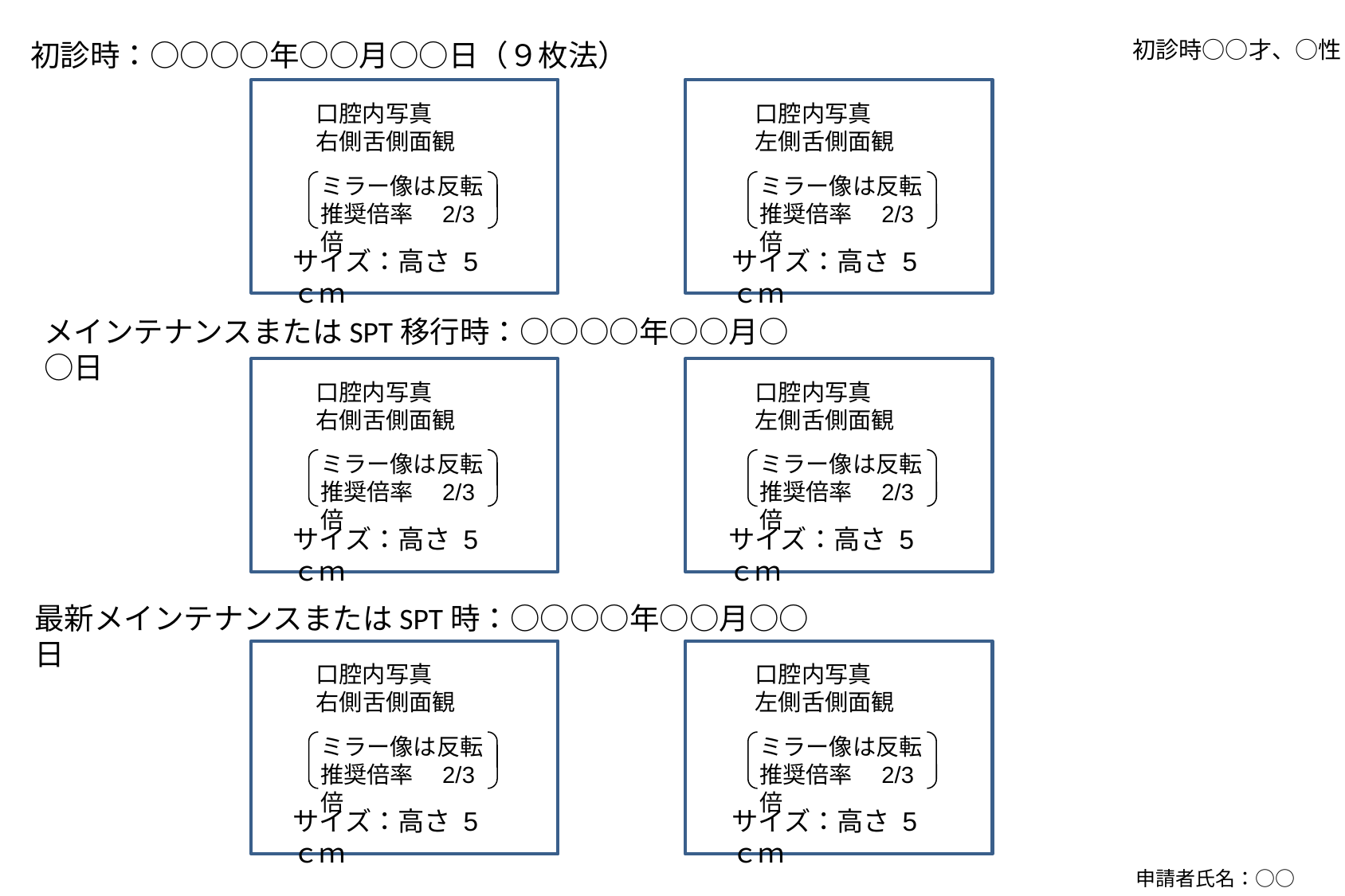

初診時○○才、○性
初診時：○○○○年○○月○○日（９枚法）

口腔内写真
右側舌側面観
ミラー像は反転
推奨倍率　2/3倍

サイズ：高さ 5 ｃｍ

口腔内写真
左側舌側面観
ミラー像は反転
推奨倍率　2/3倍

サイズ：高さ 5 ｃｍ

口腔内写真
左側舌側面観
ミラー像は反転
推奨倍率　2/3倍

サイズ：高さ 5 ｃｍ

口腔内写真
左側舌側面観
ミラー像は反転
推奨倍率　2/3倍

サイズ：高さ 5 ｃｍ
メインテナンスまたはSPT移行時：○○○○年○○月○○日

口腔内写真
右側舌側面観
ミラー像は反転
推奨倍率　2/3倍

サイズ：高さ 5 ｃｍ
最新メインテナンスまたはSPT時：○○○○年○○月○○日

口腔内写真
右側舌側面観
ミラー像は反転
推奨倍率　2/3倍

サイズ：高さ 5 ｃｍ
申請者氏名：○○